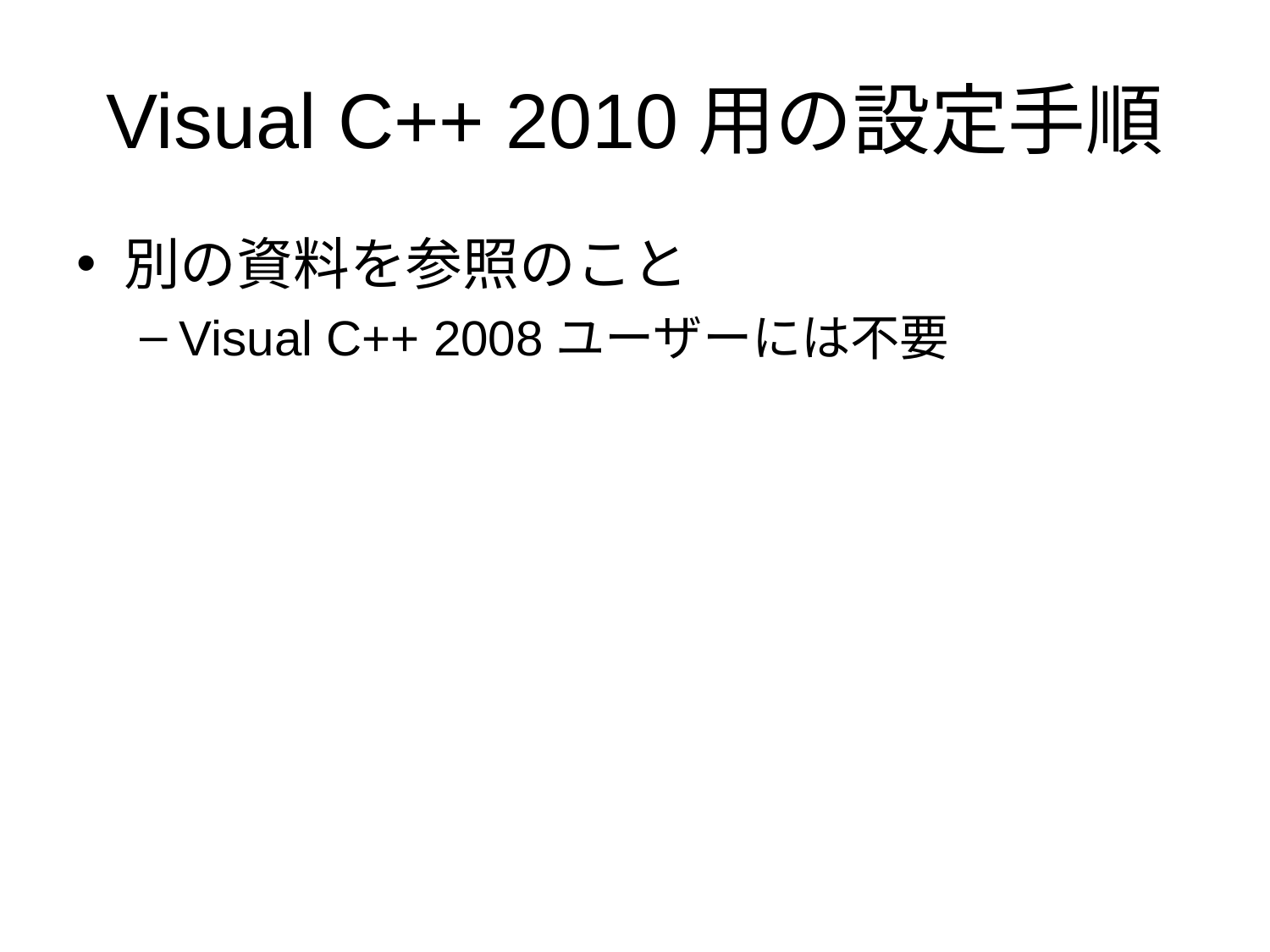

# Visual C++ 2010用の設定手順
別の資料を参照のこと
Visual C++ 2008ユーザーには不要